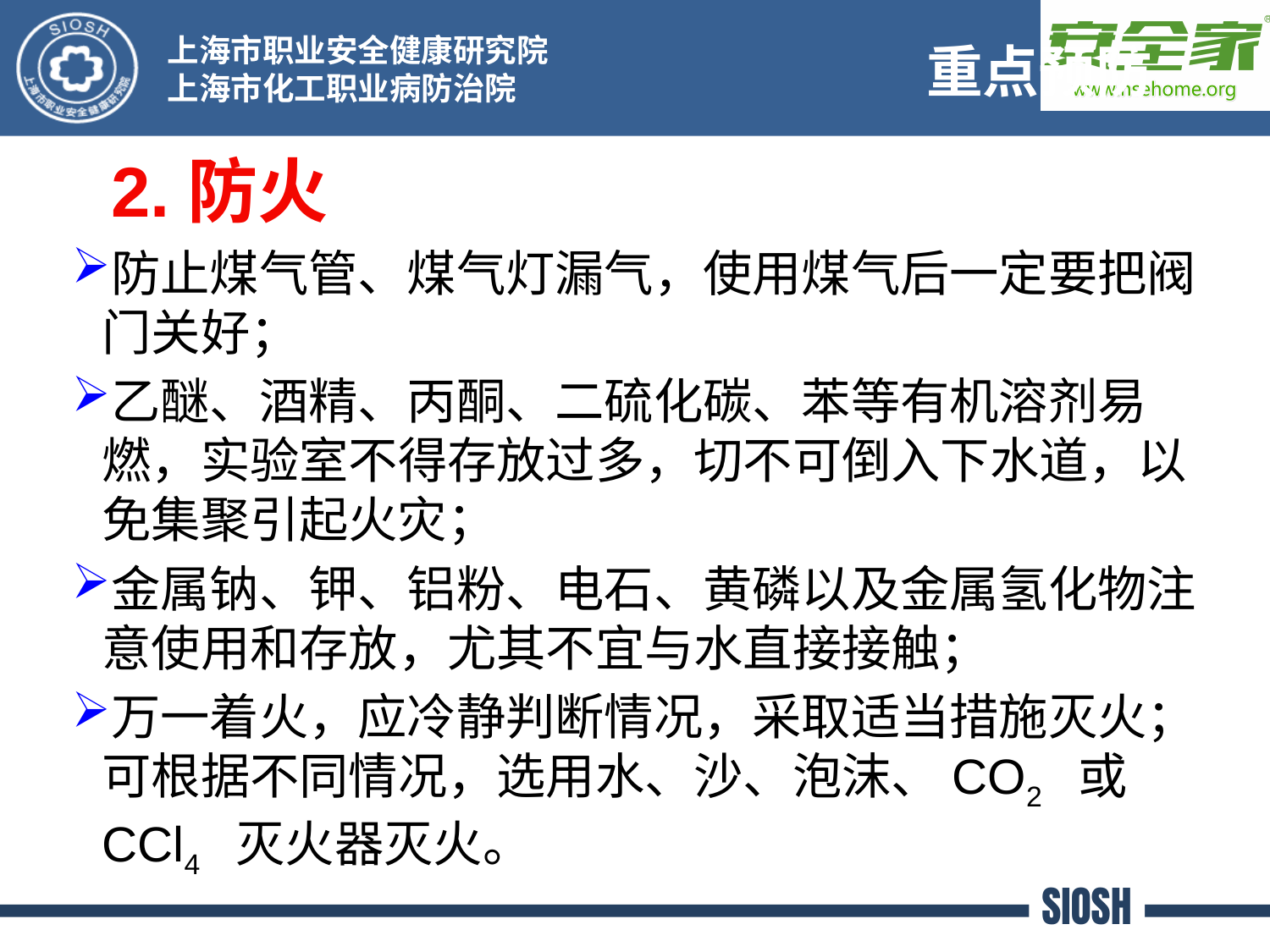

重点预防
2.防火
防止煤气管、煤气灯漏气，使用煤气后一定要把阀门关好；
乙醚、酒精、丙酮、二硫化碳、苯等有机溶剂易燃，实验室不得存放过多，切不可倒入下水道，以免集聚引起火灾；
金属钠、钾、铝粉、电石、黄磷以及金属氢化物注意使用和存放，尤其不宜与水直接接触；
万一着火，应冷静判断情况，采取适当措施灭火；可根据不同情况，选用水、沙、泡沫、CO2   或   CCl4   灭火器灭火。